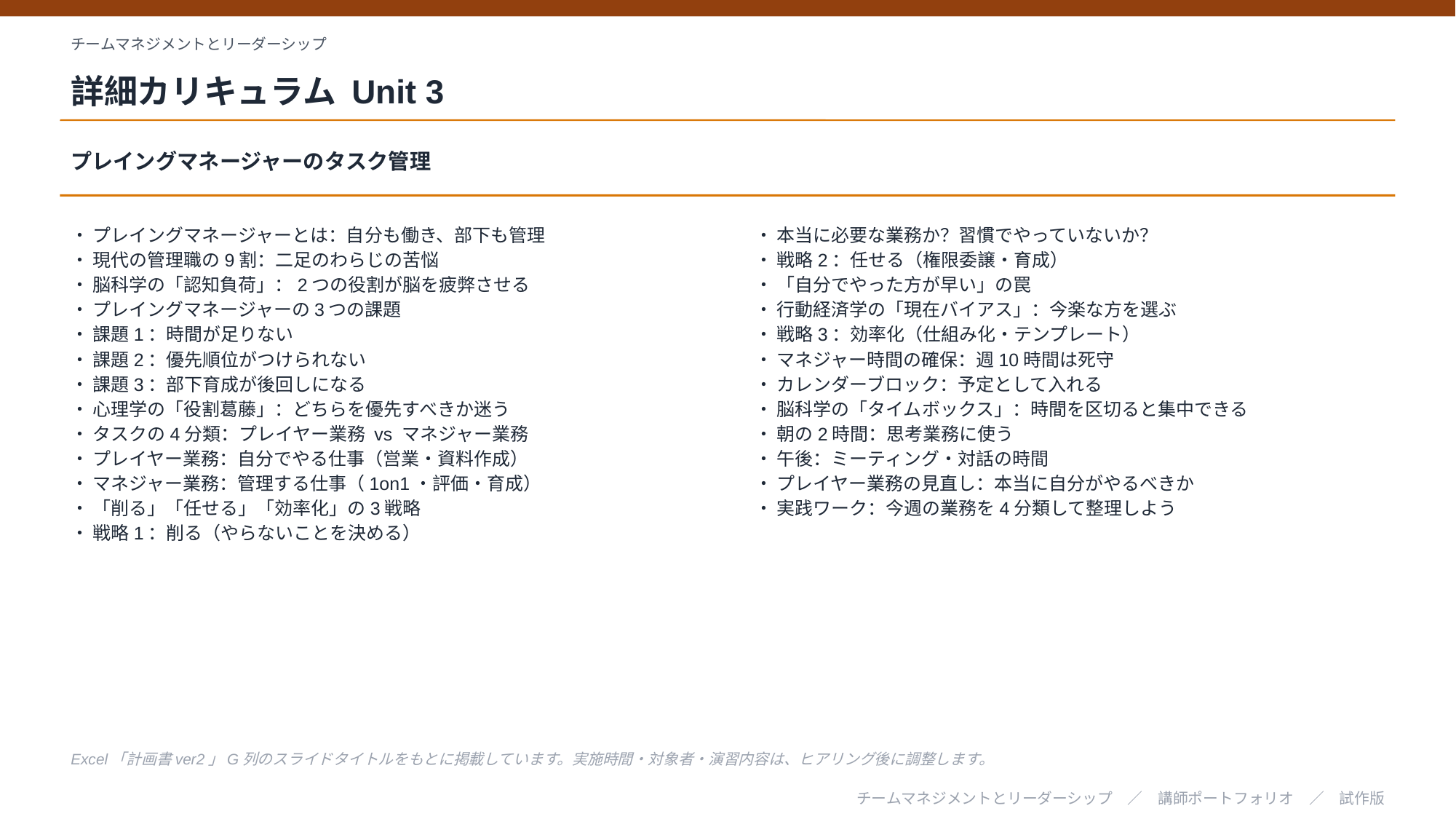

チームマネジメントとリーダーシップ
詳細カリキュラム Unit 3

プレイングマネージャーのタスク管理

・ プレイングマネージャーとは：自分も働き、部下も管理
・ 現代の管理職の9割：二足のわらじの苦悩
・ 脳科学の「認知負荷」：2つの役割が脳を疲弊させる
・ プレイングマネージャーの3つの課題
・ 課題1：時間が足りない
・ 課題2：優先順位がつけられない
・ 課題3：部下育成が後回しになる
・ 心理学の「役割葛藤」：どちらを優先すべきか迷う
・ タスクの4分類：プレイヤー業務 vs マネジャー業務
・ プレイヤー業務：自分でやる仕事（営業・資料作成）
・ マネジャー業務：管理する仕事（1on1・評価・育成）
・ 「削る」「任せる」「効率化」の3戦略
・ 戦略1：削る（やらないことを決める）
・ 本当に必要な業務か？習慣でやっていないか？
・ 戦略2：任せる（権限委譲・育成）
・ 「自分でやった方が早い」の罠
・ 行動経済学の「現在バイアス」：今楽な方を選ぶ
・ 戦略3：効率化（仕組み化・テンプレート）
・ マネジャー時間の確保：週10時間は死守
・ カレンダーブロック：予定として入れる
・ 脳科学の「タイムボックス」：時間を区切ると集中できる
・ 朝の2時間：思考業務に使う
・ 午後：ミーティング・対話の時間
・ プレイヤー業務の見直し：本当に自分がやるべきか
・ 実践ワーク：今週の業務を4分類して整理しよう
Excel「計画書ver2」G列のスライドタイトルをもとに掲載しています。実施時間・対象者・演習内容は、ヒアリング後に調整します。
チームマネジメントとリーダーシップ　／　講師ポートフォリオ　／　試作版